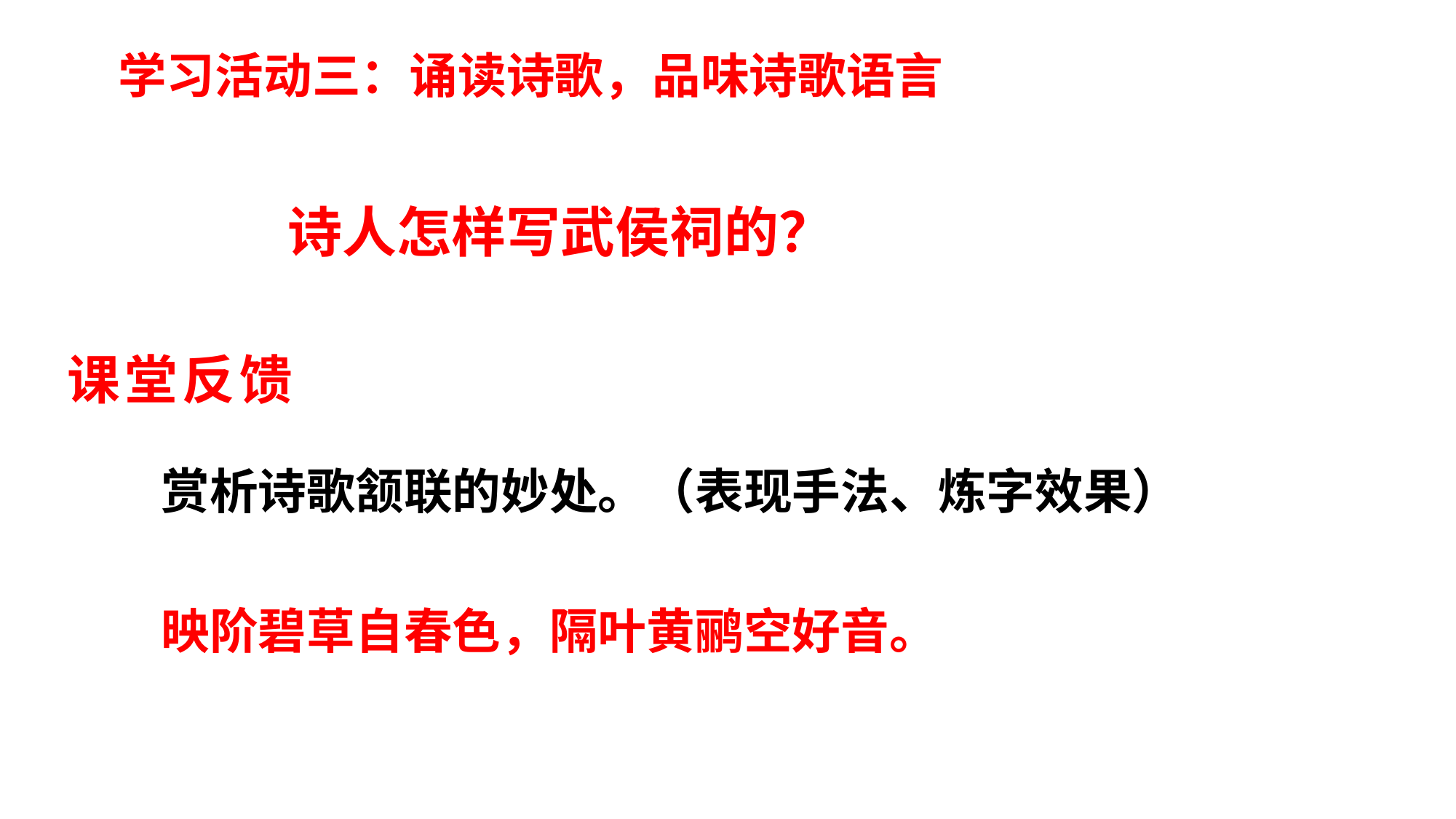

学习活动三：诵读诗歌，品味诗歌语言
诗人怎样写武侯祠的？
课堂反馈
赏析诗歌颔联的妙处。（表现手法、炼字效果）

映阶碧草自春色，隔叶黄鹂空好音。